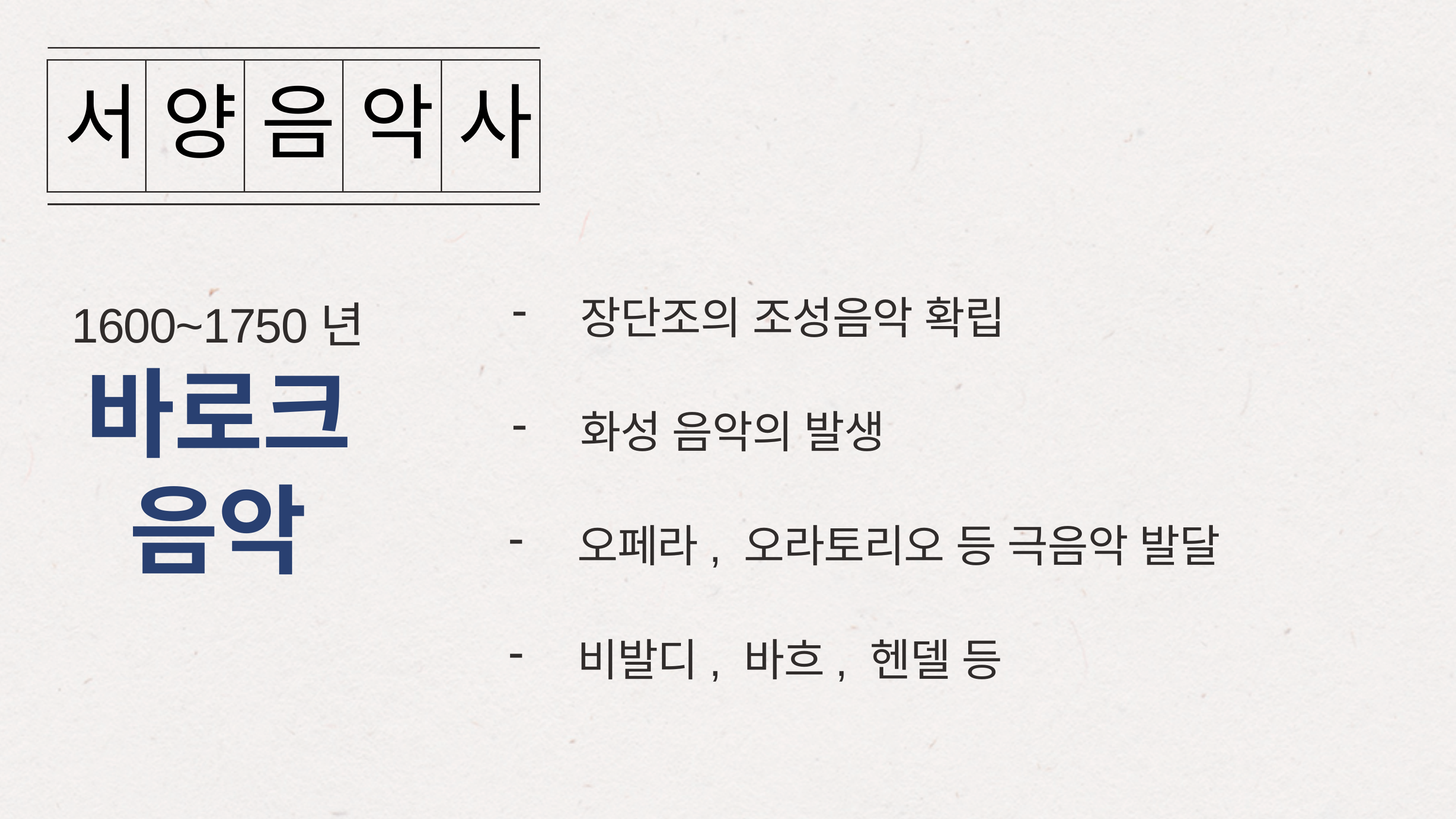

| 서 | 양 | 음 | 악 | 사 |
| --- | --- | --- | --- | --- |

장단조의 조성음악 확립
1600~1750년
바로크 음악
화성 음악의 발생
오페라, 오라토리오 등 극음악 발달
비발디, 바흐, 헨델 등